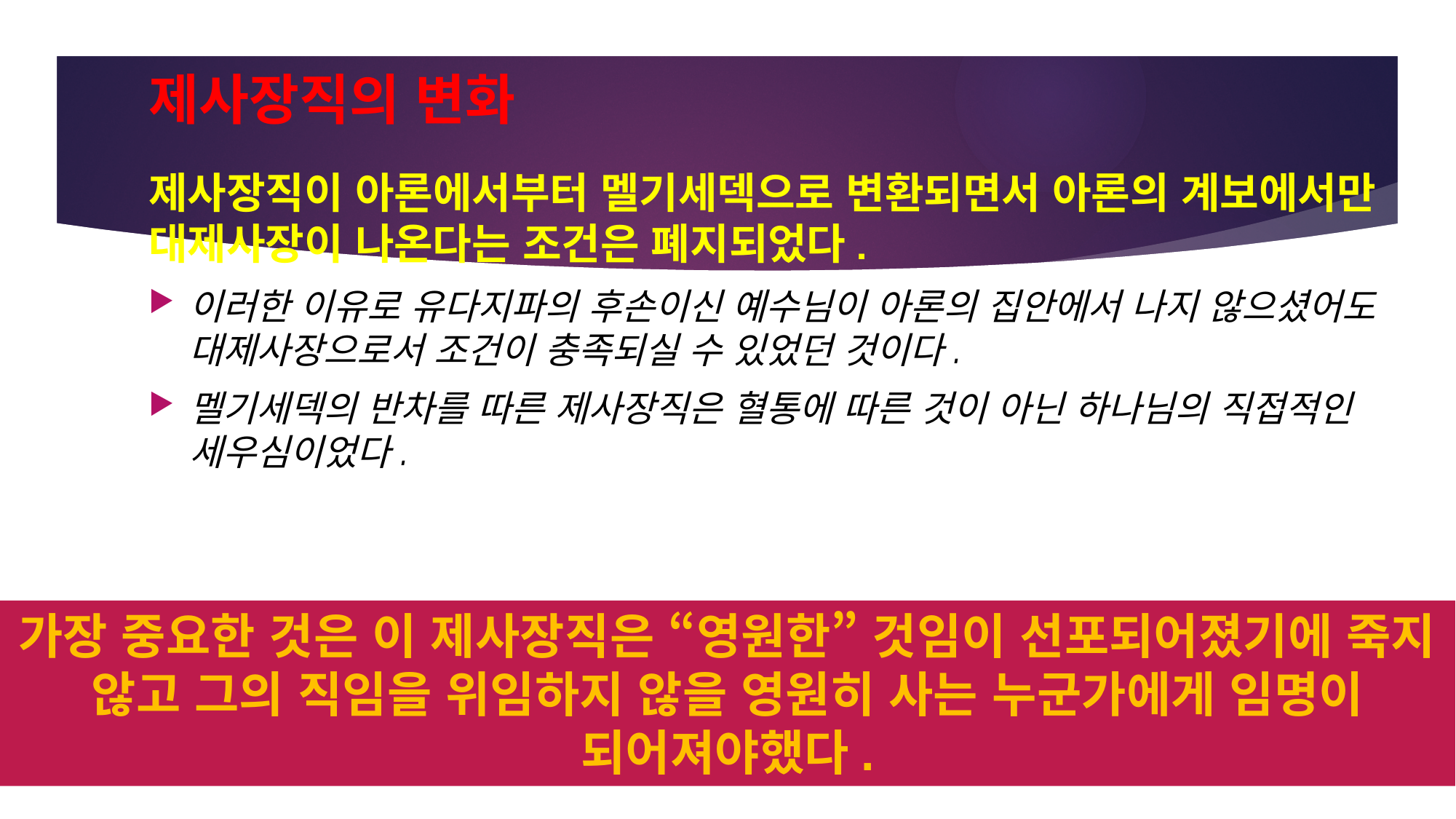

# 제사장직의 변화
제사장직이 아론에서부터 멜기세덱으로 변환되면서 아론의 계보에서만 대제사장이 나온다는 조건은 폐지되었다.
이러한 이유로 유다지파의 후손이신 예수님이 아론의 집안에서 나지 않으셨어도 대제사장으로서 조건이 충족되실 수 있었던 것이다.
멜기세덱의 반차를 따른 제사장직은 혈통에 따른 것이 아닌 하나님의 직접적인 세우심이었다.
가장 중요한 것은 이 제사장직은 “영원한” 것임이 선포되어졌기에 죽지 않고 그의 직임을 위임하지 않을 영원히 사는 누군가에게 임명이 되어져야했다.